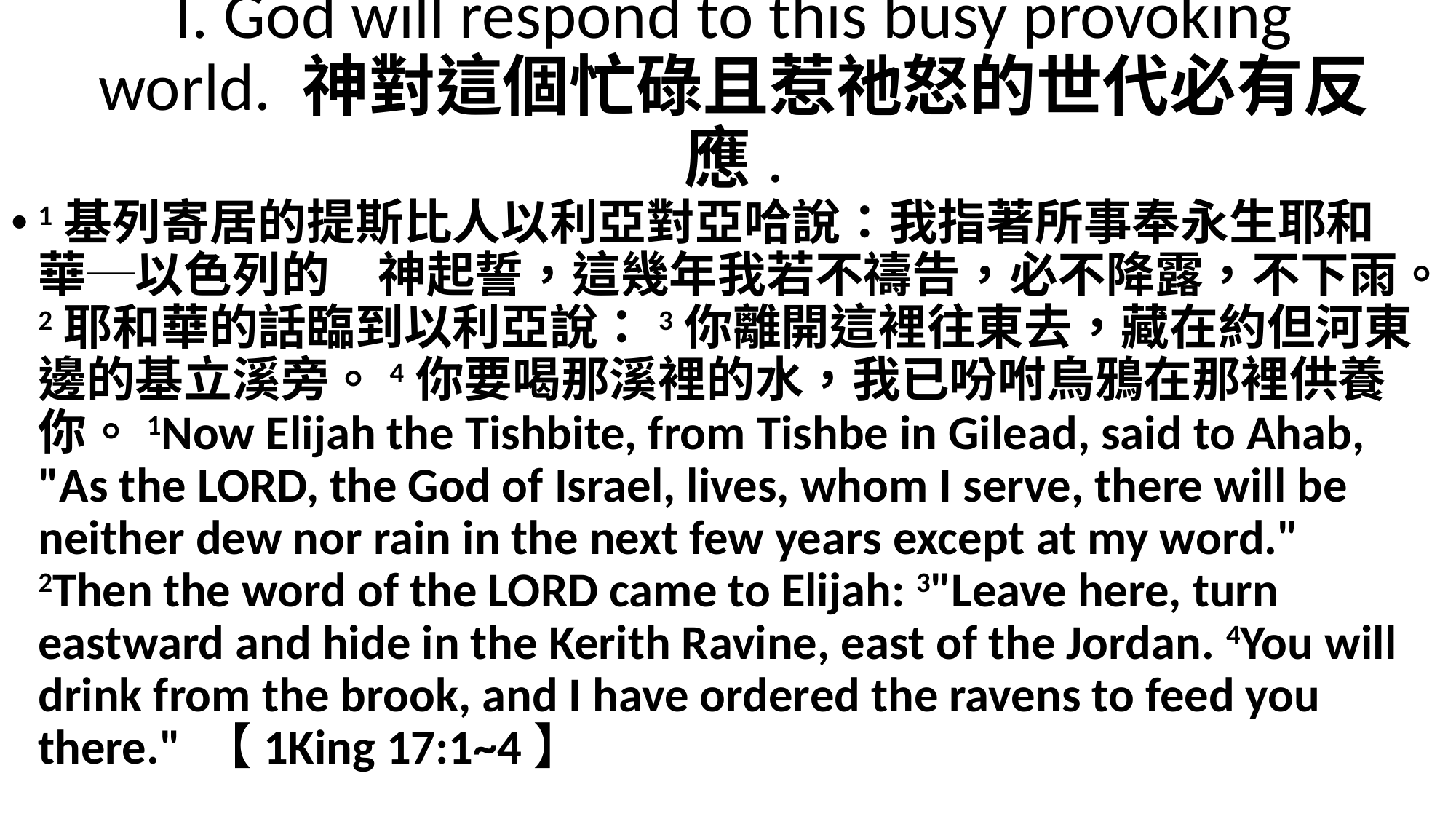

# I. God will respond to this busy provoking world. 神對這個忙碌且惹祂怒的世代必有反應.
1基列寄居的提斯比人以利亞對亞哈說：我指著所事奉永生耶和華─以色列的　神起誓，這幾年我若不禱告，必不降露，不下雨。2耶和華的話臨到以利亞說：3你離開這裡往東去，藏在約但河東邊的基立溪旁。4你要喝那溪裡的水，我已吩咐烏鴉在那裡供養你。1Now Elijah the Tishbite, from Tishbe in Gilead, said to Ahab, "As the LORD, the God of Israel, lives, whom I serve, there will be neither dew nor rain in the next few years except at my word." 2Then the word of the LORD came to Elijah: 3"Leave here, turn eastward and hide in the Kerith Ravine, east of the Jordan. 4You will drink from the brook, and I have ordered the ravens to feed you there." 【1King 17:1~4】